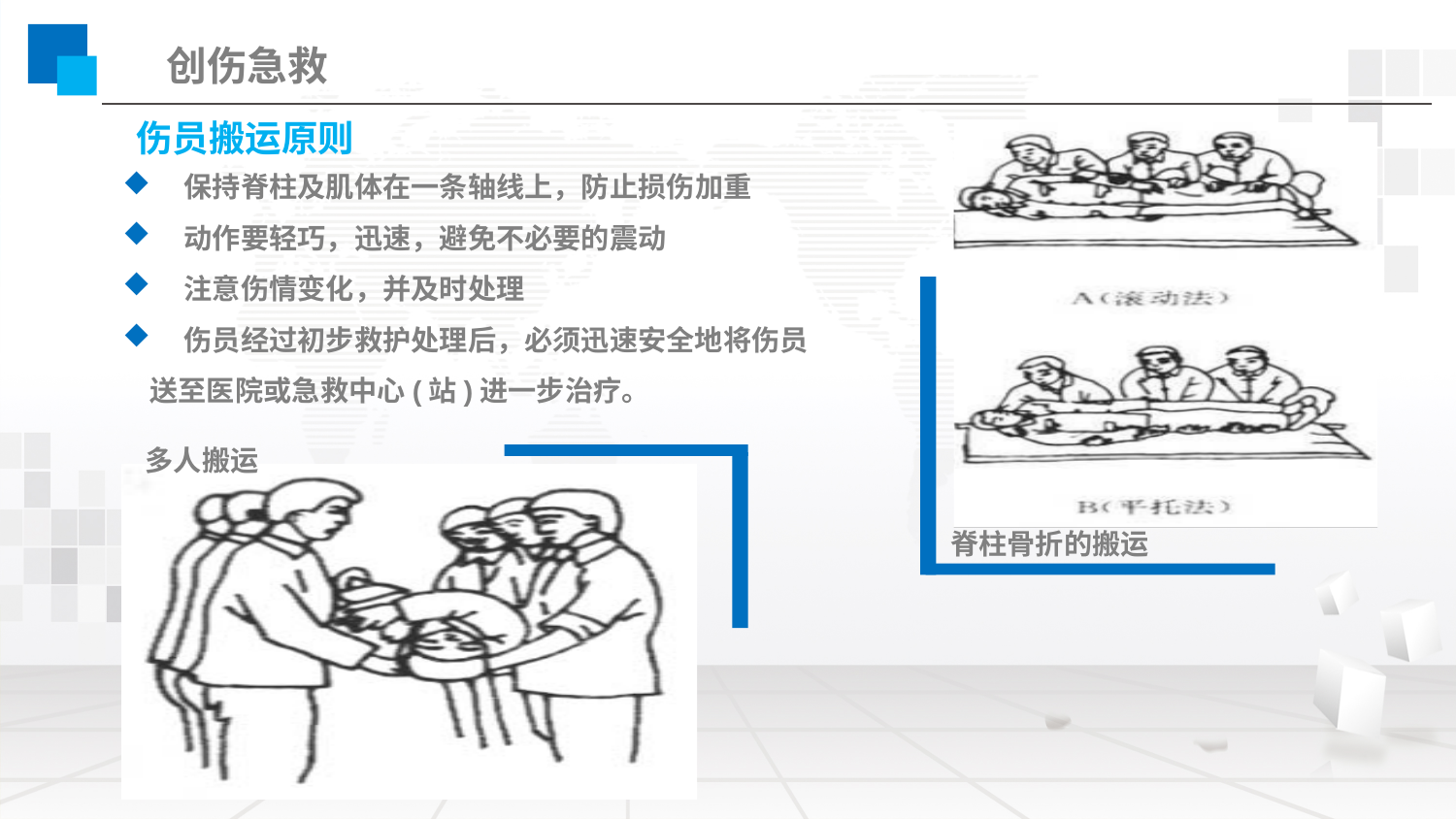

创伤急救
伤员搬运原则

    保持脊柱及肌体在一条轴线上，防止损伤加重
    动作要轻巧，迅速，避免不必要的震动
    注意伤情变化，并及时处理
    伤员经过初步救护处理后，必须迅速安全地将伤员送至医院或急救中心(站)进一步治疗。

多人搬运
脊柱骨折的搬运